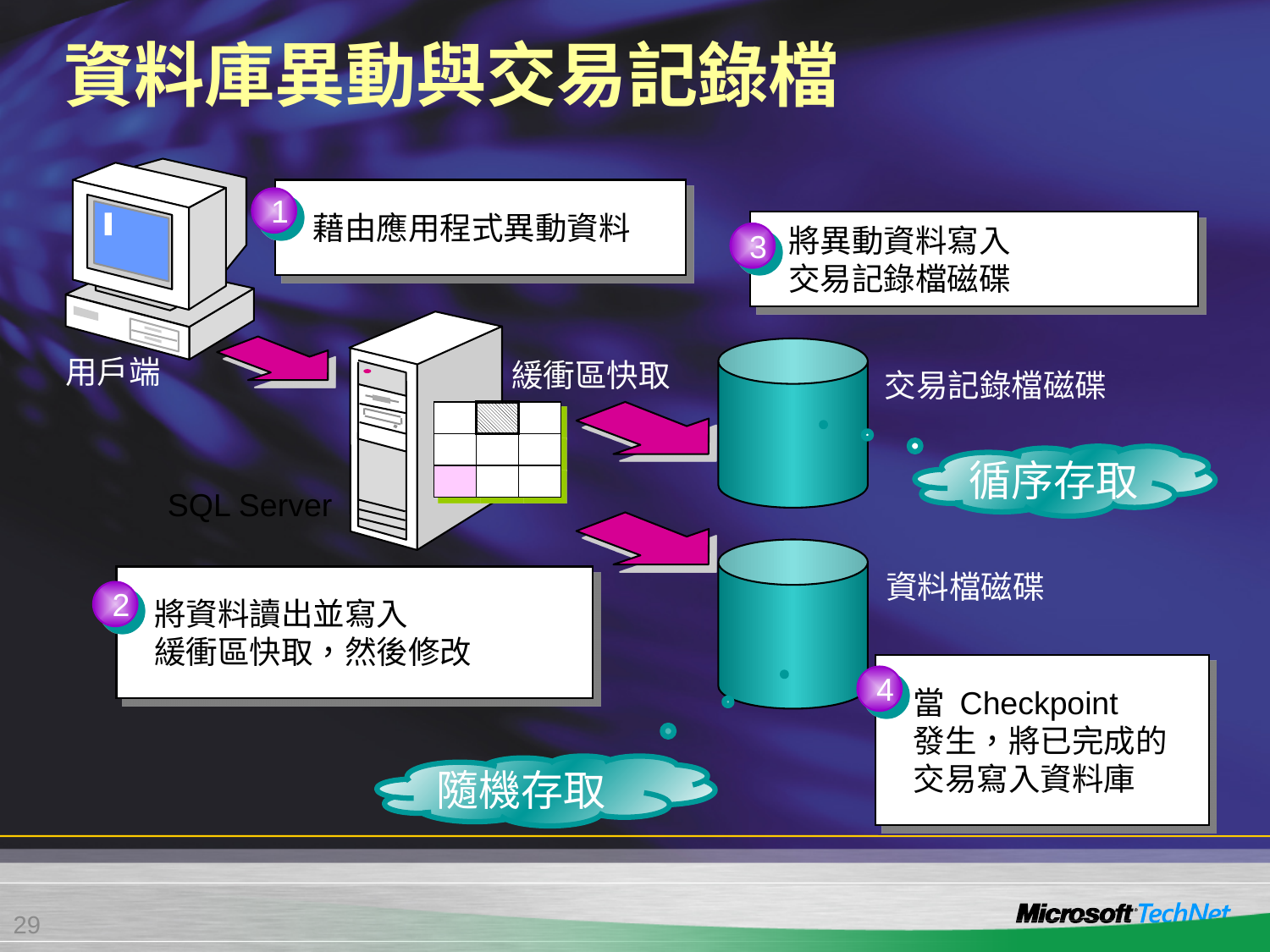

# 資料庫異動與交易記錄檔

藉由應用程式異動資料
1
將異動資料寫入
交易記錄檔磁碟
3

交易記錄檔磁碟

用戶端
緩衝區快取

將資料讀出並寫入
緩衝區快取，然後修改
2

循序存取
SQL Server

資料檔磁碟
當 Checkpoint
發生，將已完成的
交易寫入資料庫
4
隨機存取